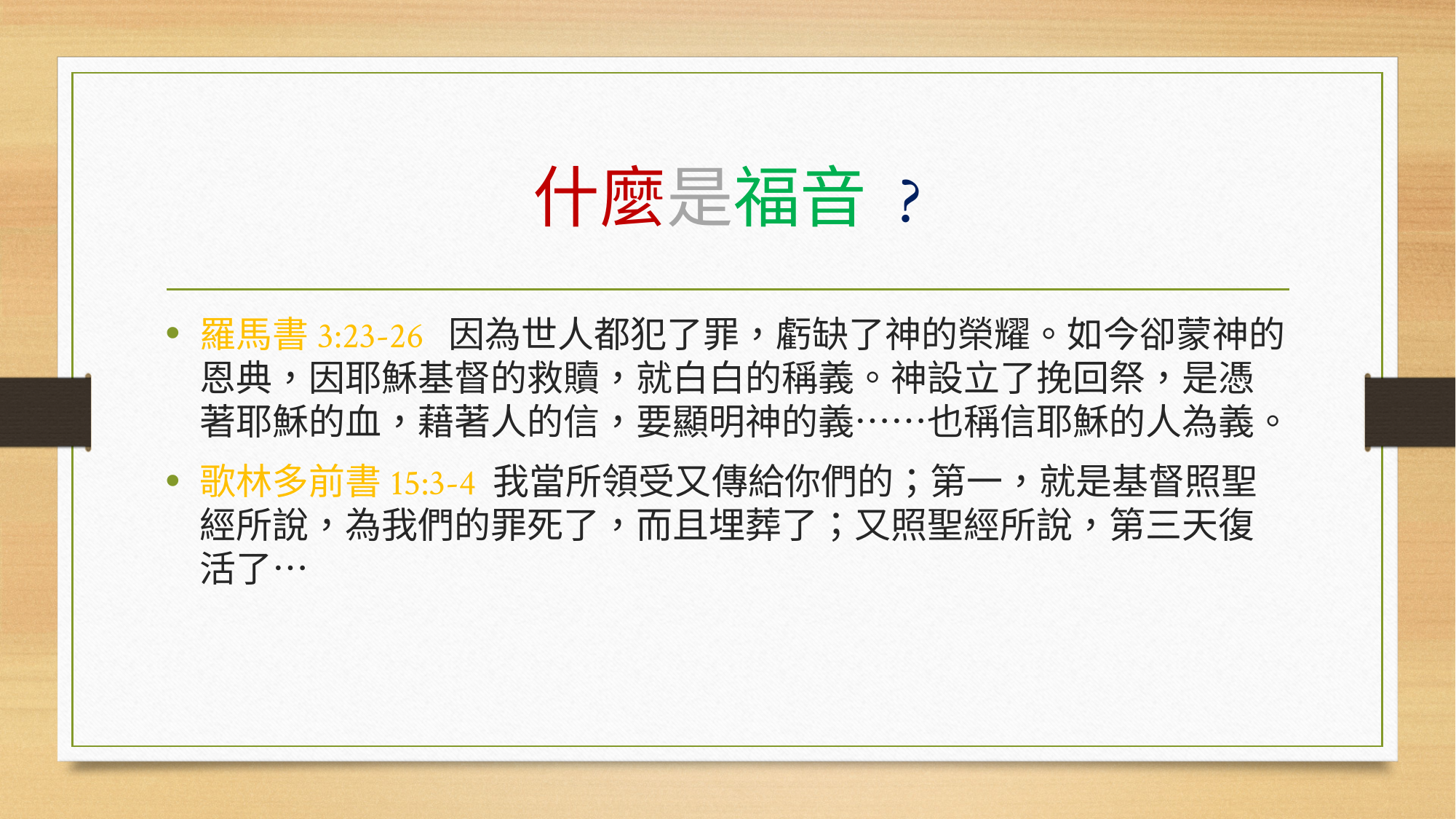

# 什麼是福音 ?
羅馬書3:23-26  因為世人都犯了罪，虧缺了神的榮耀。如今卻蒙神的恩典，因耶穌基督的救贖，就白白的稱義。神設立了挽回祭，是憑著耶穌的血，藉著人的信，要顯明神的義……也稱信耶穌的人為義。
歌林多前書15:3-4 我當所領受又傳給你們的；第一，就是基督照聖經所說，為我們的罪死了，而且埋葬了；又照聖經所說，第三天復活了…